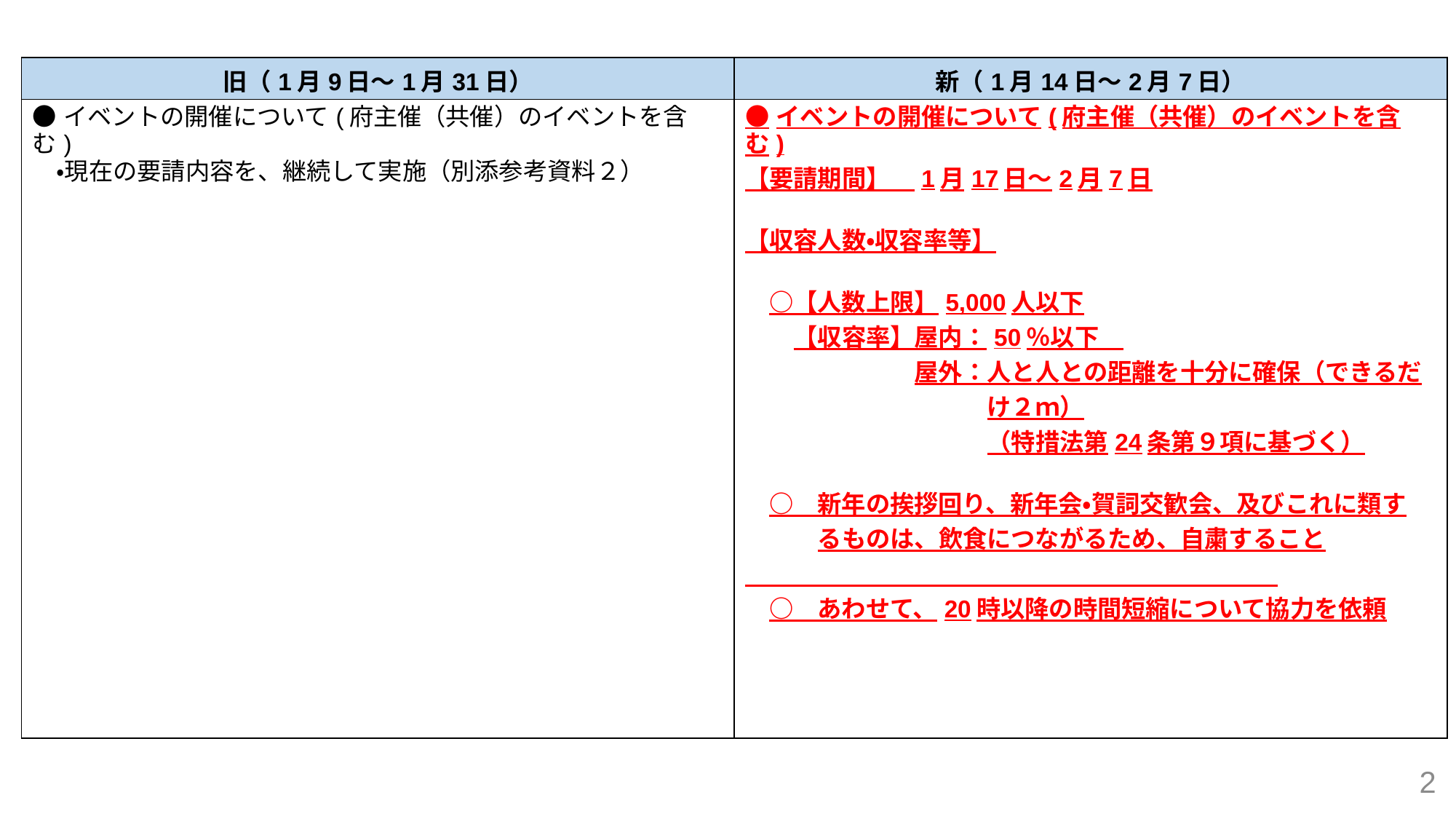

| 旧（1月9日～1月31日） | 新（1月14日～2月7日） |
| --- | --- |
| ●イベントの開催について(府主催（共催）のイベントを含む) 　・現在の要請内容を、継続して実施（別添参考資料２） | ●イベントの開催について(府主催（共催）のイベントを含む) 【要請期間】　1月17日～2月7日 【収容人数・収容率等】 　○【人数上限】5,000人以下 　　【収容率】屋内：50％以下　 　　　　　　　屋外：人と人との距離を十分に確保（できるだ 　　　　　　　　　　け２ｍ） 　　　　　　　　　　（特措法第24条第９項に基づく） 　○　新年の挨拶回り、新年会・賀詞交歓会、及びこれに類す 　　　るものは、飲食につながるため、自粛すること 　　　　　　　　　　　　　　　　　　　　　　 　○　あわせて、20時以降の時間短縮について協力を依頼 |

2